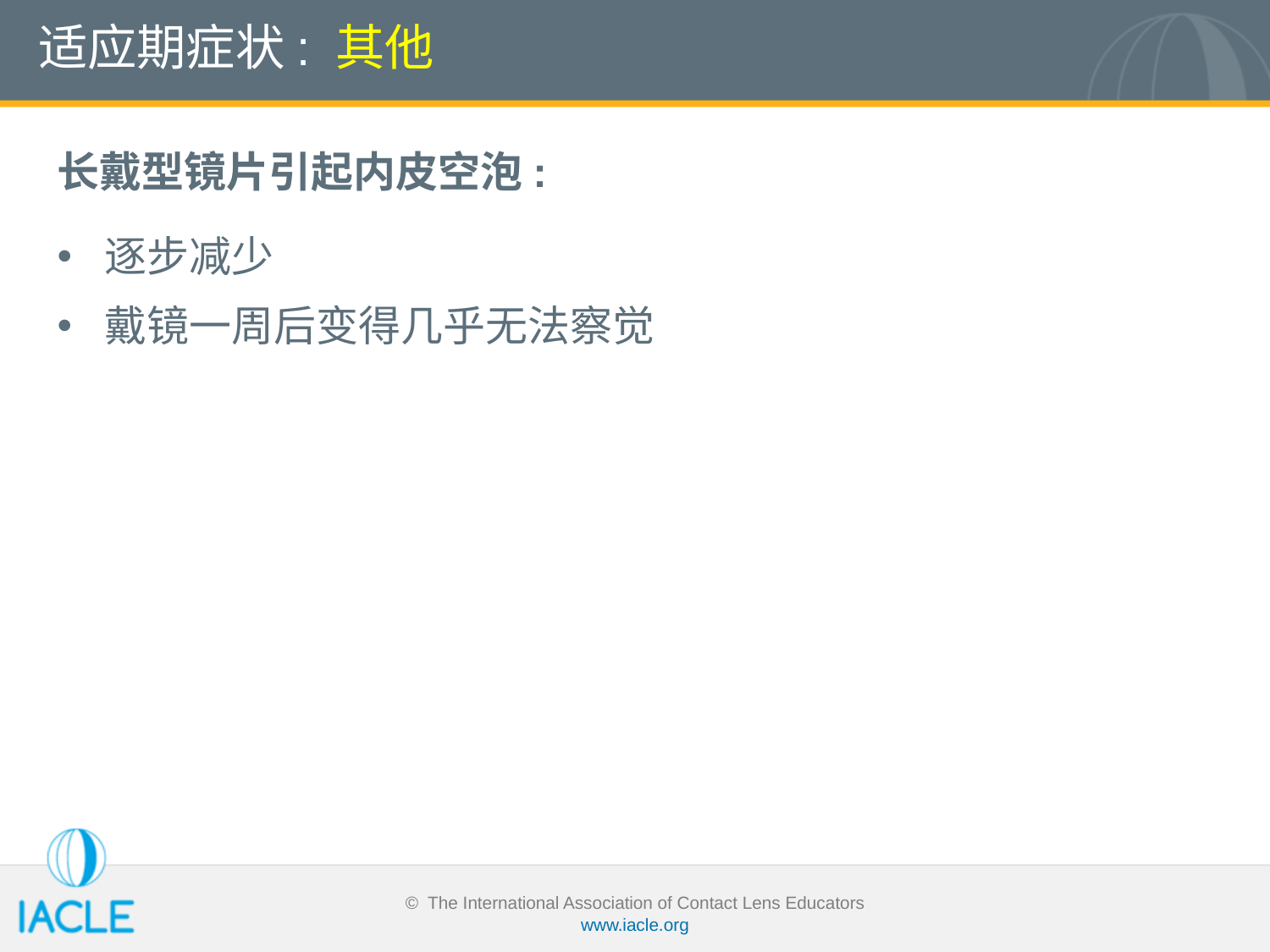

# 适应期症状: 其他
长戴型镜片引起内皮空泡:
逐步减少
戴镜一周后变得几乎无法察觉